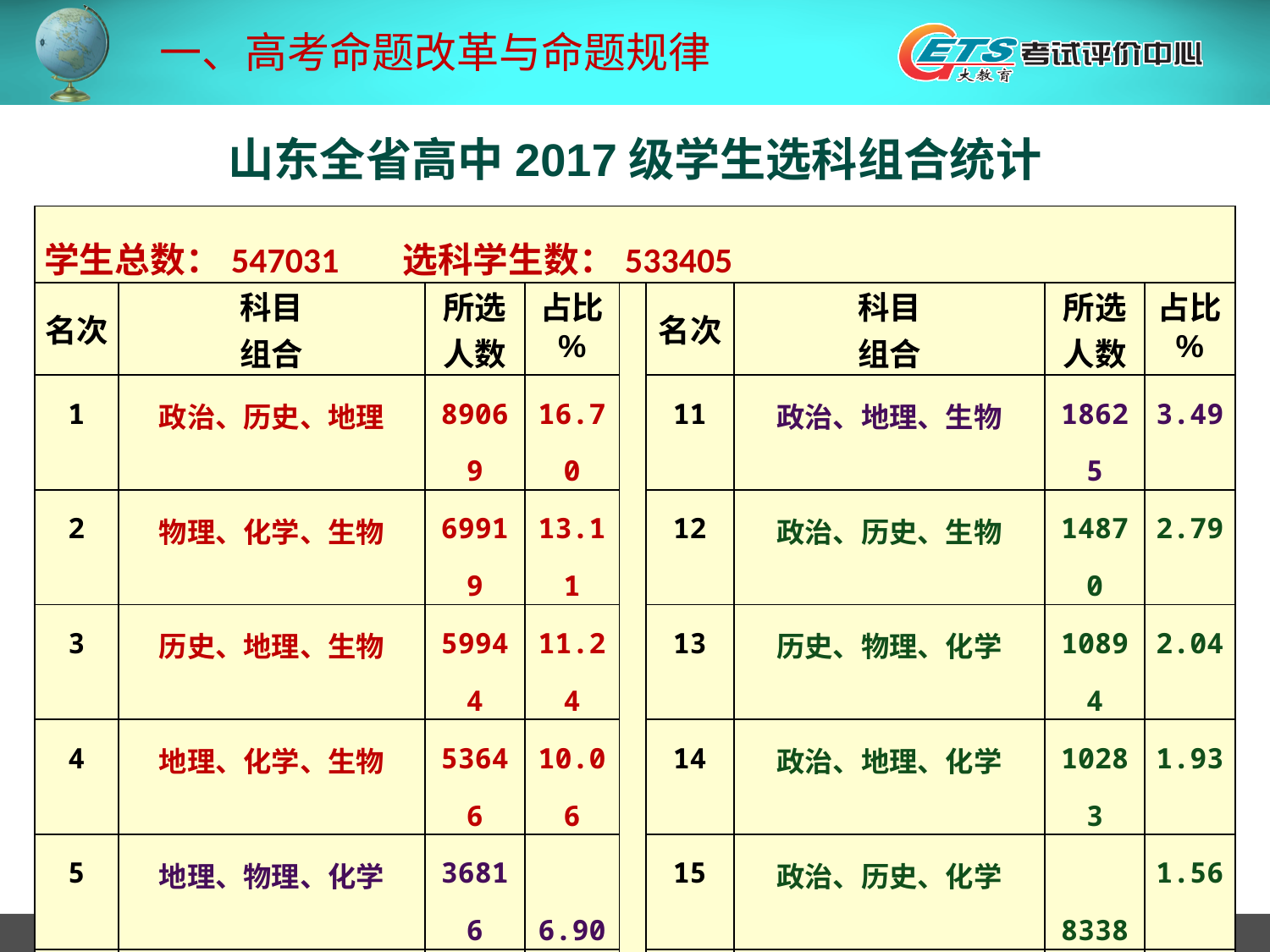

一、高考命题改革与命题规律
山东全省高中2017级学生选科组合统计
| 学生总数：547031 选科学生数：533405 |  |  |  |  |  |  |  |  |
| --- | --- | --- | --- | --- | --- | --- | --- | --- |
| 名次 | 科目 组合 | 所选 人数 | 占比 % |  | 名次 | 科目 组合 | 所选 人数 | 占比 % |
| 1 | 政治、历史、地理 | 89069 | 16.70 |  | 11 | 政治、地理、生物 | 18625 | 3.49 |
| 2 | 物理、化学、生物 | 69919 | 13.11 |  | 12 | 政治、历史、生物 | 14870 | 2.79 |
| 3 | 历史、地理、生物 | 59944 | 11.24 |  | 13 | 历史、物理、化学 | 10894 | 2.04 |
| 4 | 地理、化学、生物 | 53646 | 10.06 |  | 14 | 政治、地理、化学 | 10283 | 1.93 |
| 5 | 地理、物理、化学 | 36816 | 6.90 |  | 15 | 政治、历史、化学 | 8338 | 1.56 |
| 6 | 地理、物理、生物 | 36140 | 6.78 |  | 16 | 政治、物理、化学 | 7895 | 1.48 |
| 7 | 历史、地理、化学 | 26444 | 4.96 |  | 17 | 历史、物理、生物 | 6996 | 1.31 |
| 8 | 历史、地理、物理 | 24790 | 4.65 |  | 18 | 政治、物理、生物 | 6927 | 1.30 |
| 9 | 政治、化学、生物 | 22073 | 4.14 |  | 19 | 政治、地理、物理 | 6220 | 1.17 |
| 10 | 历史、化学、生物 | 19302 | 3.62 |  | 20 | 政治、历史、物理 | 4219 | 0.79 |